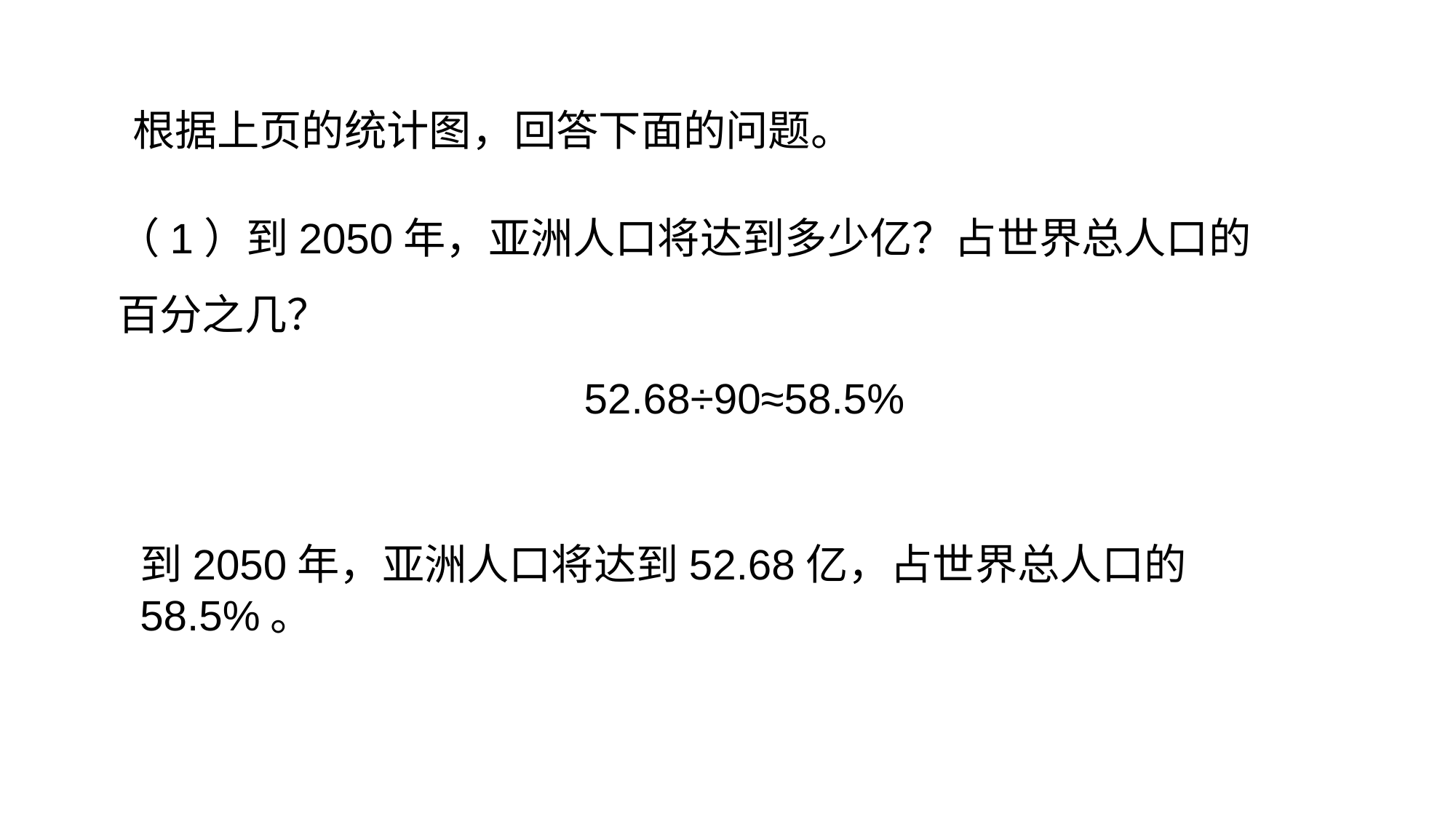

根据上页的统计图，回答下面的问题。
（1）到2050年，亚洲人口将达到多少亿？占世界总人口的百分之几？
52.68÷90≈58.5%
到2050年，亚洲人口将达到52.68亿，占世界总人口的58.5%。